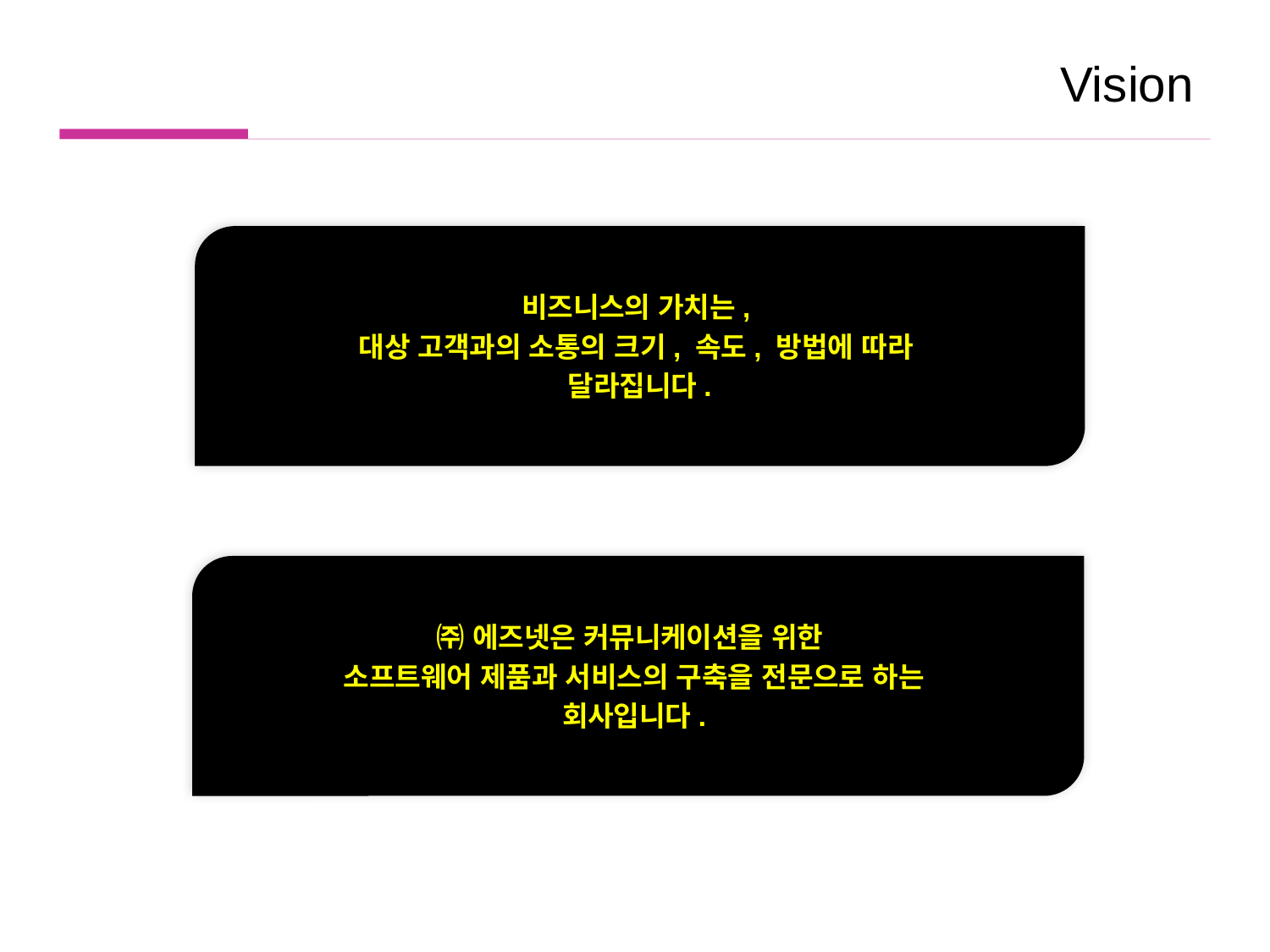

# Vision
비즈니스의 가치는,
대상 고객과의 소통의 크기, 속도, 방법에 따라
달라집니다.
㈜ 에즈넷은 커뮤니케이션을 위한
소프트웨어 제품과 서비스의 구축을 전문으로 하는
회사입니다.